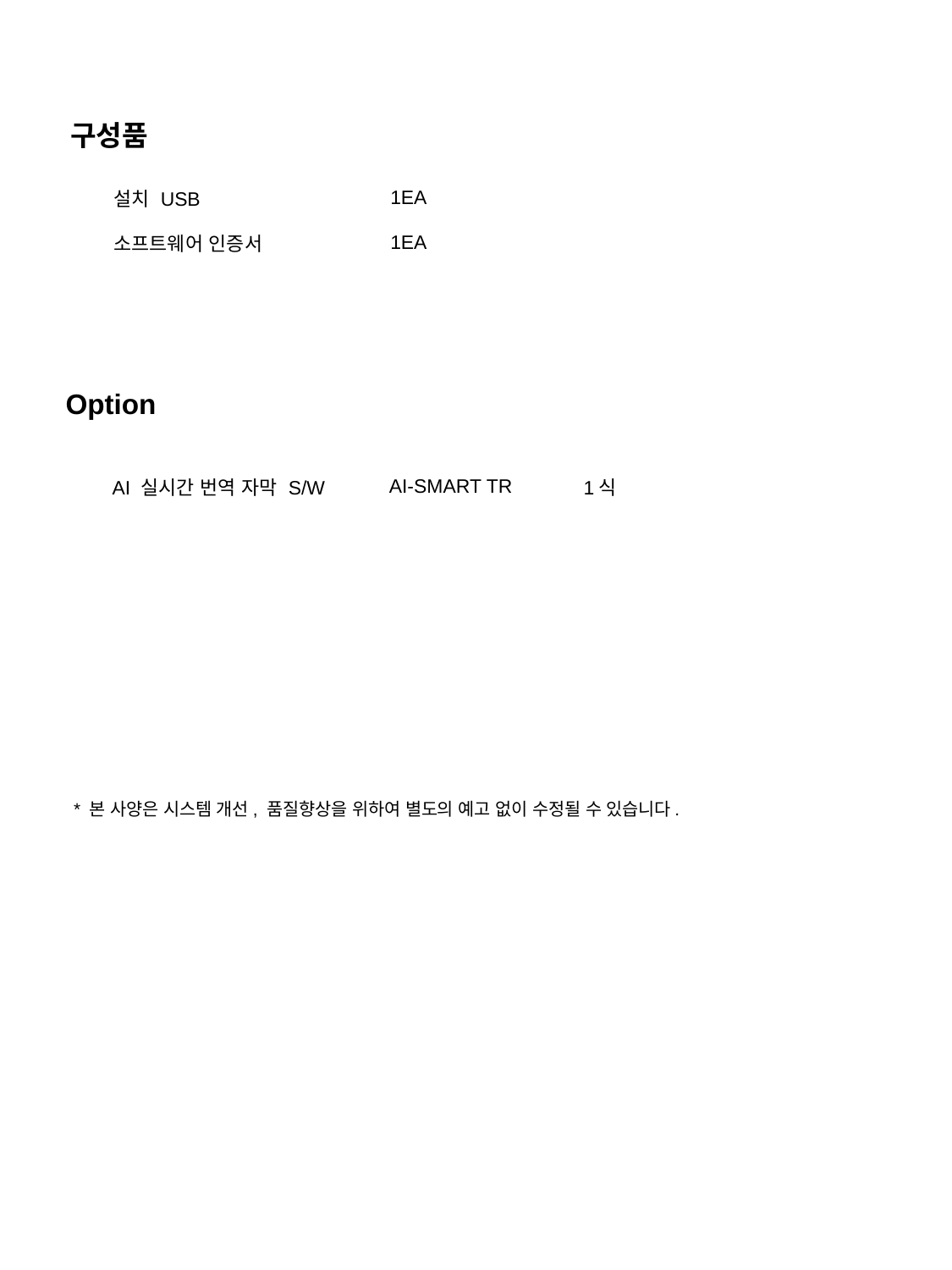

구성품
| 설치 USB | 1EA |  |
| --- | --- | --- |
| 소프트웨어 인증서 | 1EA |  |
Option
|  |  |  |
| --- | --- | --- |
| AI 실시간 번역 자막 S/W | AI-SMART TR | 1식 |
| --- | --- | --- |
* 본 사양은 시스템 개선, 품질향상을 위하여 별도의 예고 없이 수정될 수 있습니다.